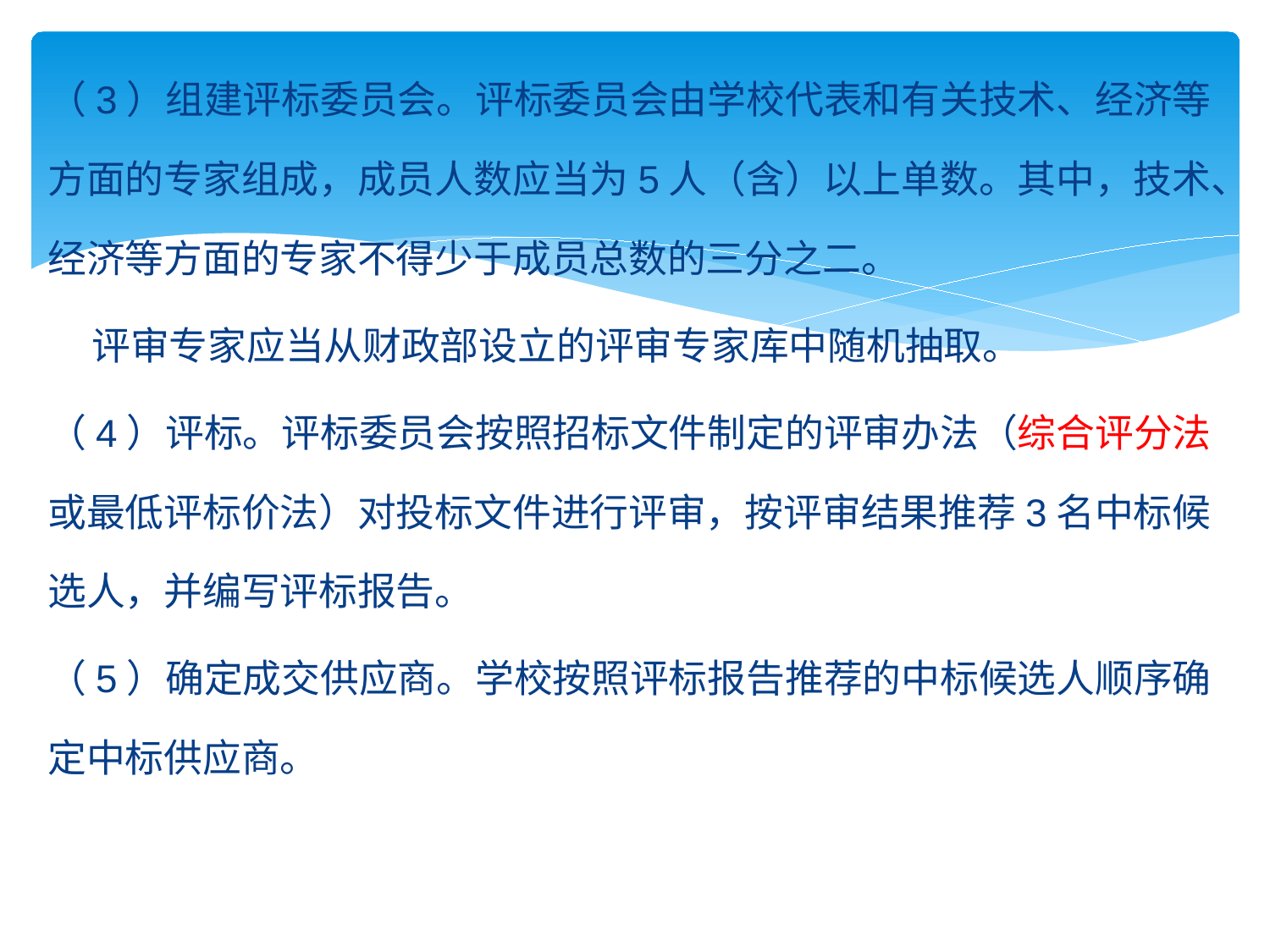

（3）组建评标委员会。评标委员会由学校代表和有关技术、经济等方面的专家组成，成员人数应当为5人（含）以上单数。其中，技术、经济等方面的专家不得少于成员总数的三分之二。
    评审专家应当从财政部设立的评审专家库中随机抽取。
（4）评标。评标委员会按照招标文件制定的评审办法（综合评分法或最低评标价法）对投标文件进行评审，按评审结果推荐3名中标候选人，并编写评标报告。
（5）确定成交供应商。学校按照评标报告推荐的中标候选人顺序确定中标供应商。